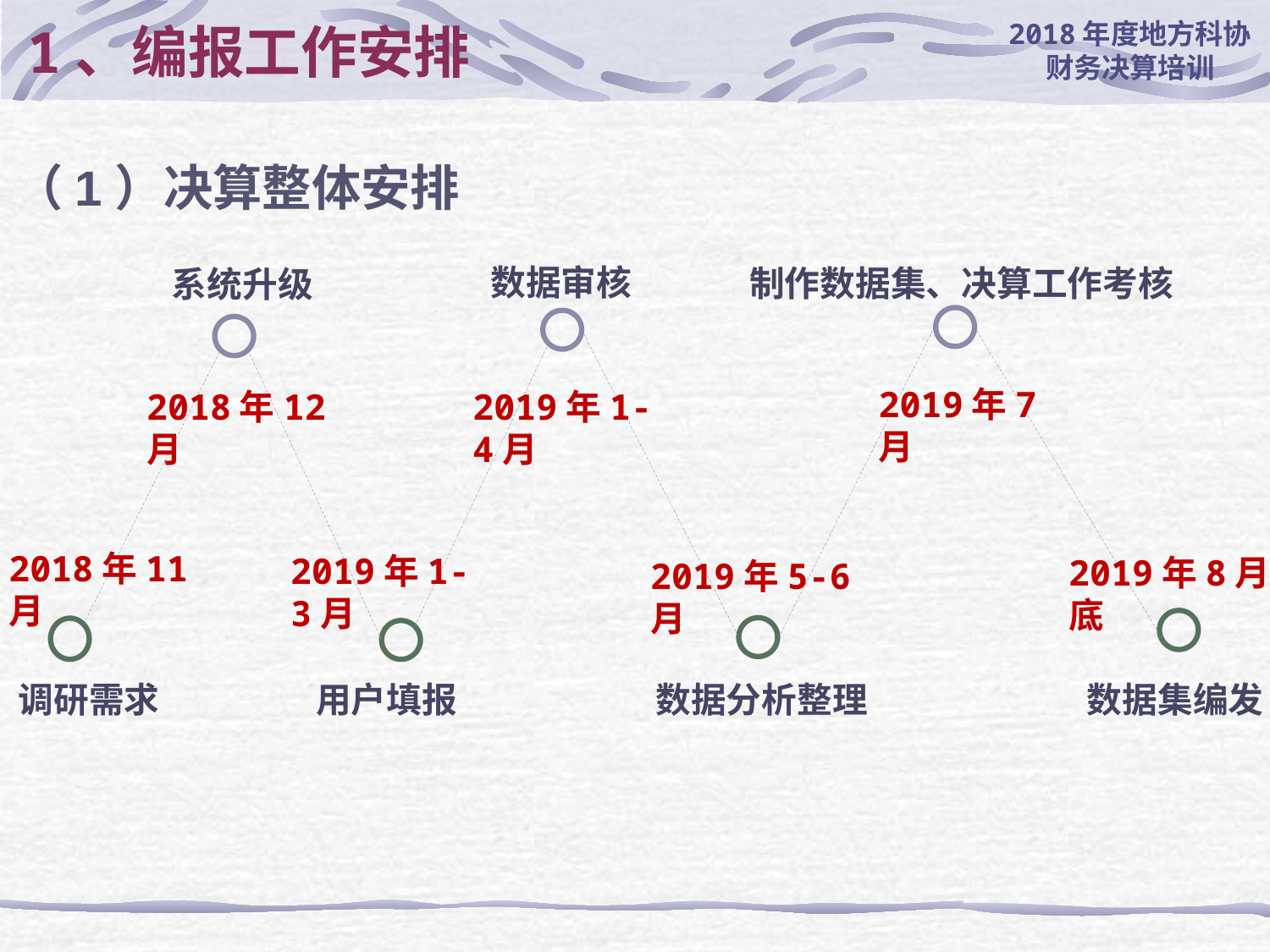

# 1、编报工作安排
（1）决算整体安排
数据审核
 制作数据集、决算工作考核
系统升级

2019年7月
2018年12月
2019年1-4月
2018年11月
2019年1-3月
2019年8月底
2019年5-6月

调研需求
数据分析整理
用户填报
数据集编发